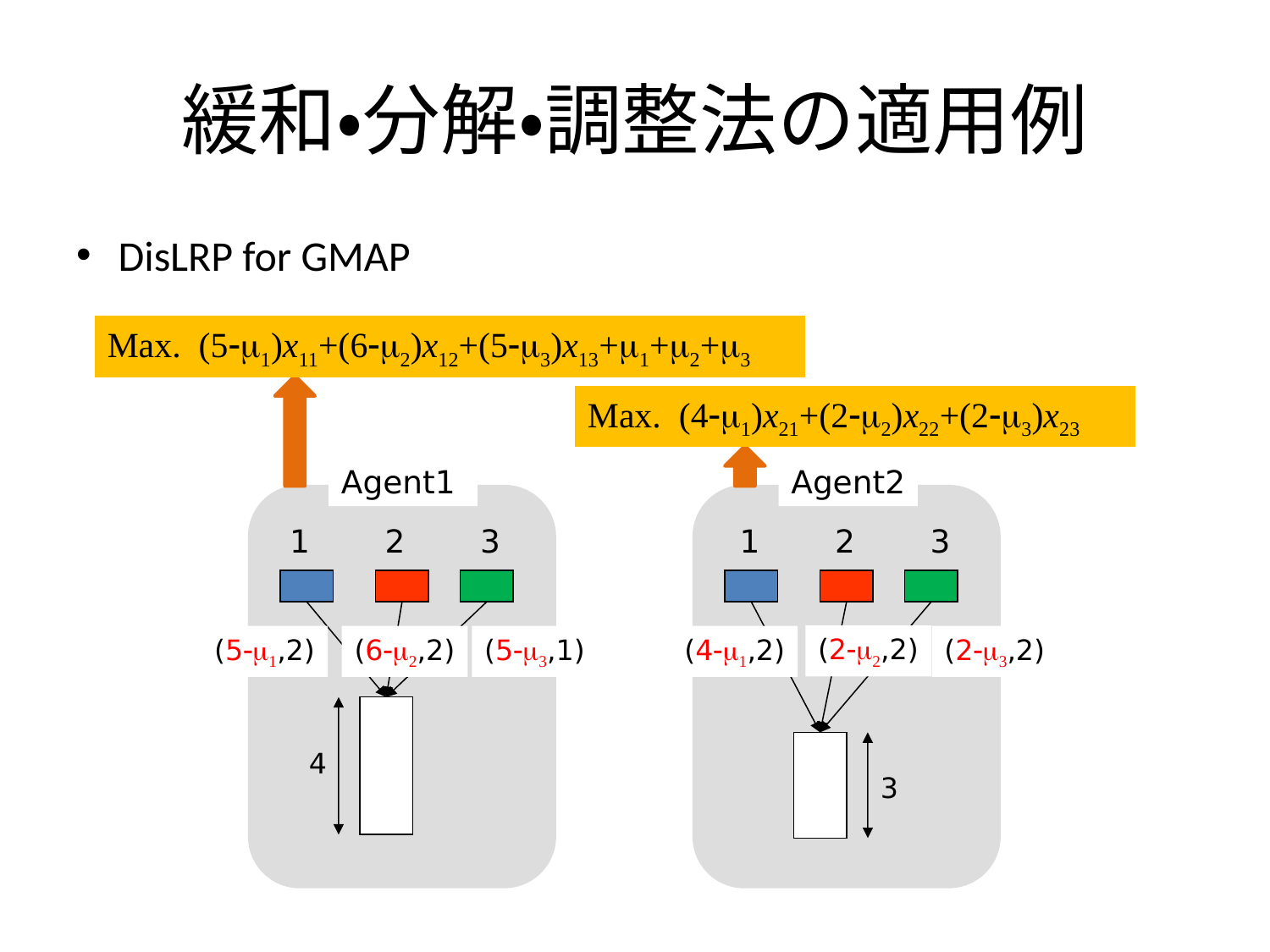

# 緩和・分解・調整法の適用例
DisLRP for GMAP
Max.  (5−μ1)x11+(6−μ2)x12+(5−μ3)x13+μ1+μ2+μ3

Max.  (4−μ1)x21+(2−μ2)x22+(2−μ3)x23

Agent1
Agent2

1
2
3
1
2
3

(2−μ2,2)
(5−μ1,2)
(6−μ2,2)
(5−μ3,1)
(4−μ1,2)
(2−μ3,2)

4
3